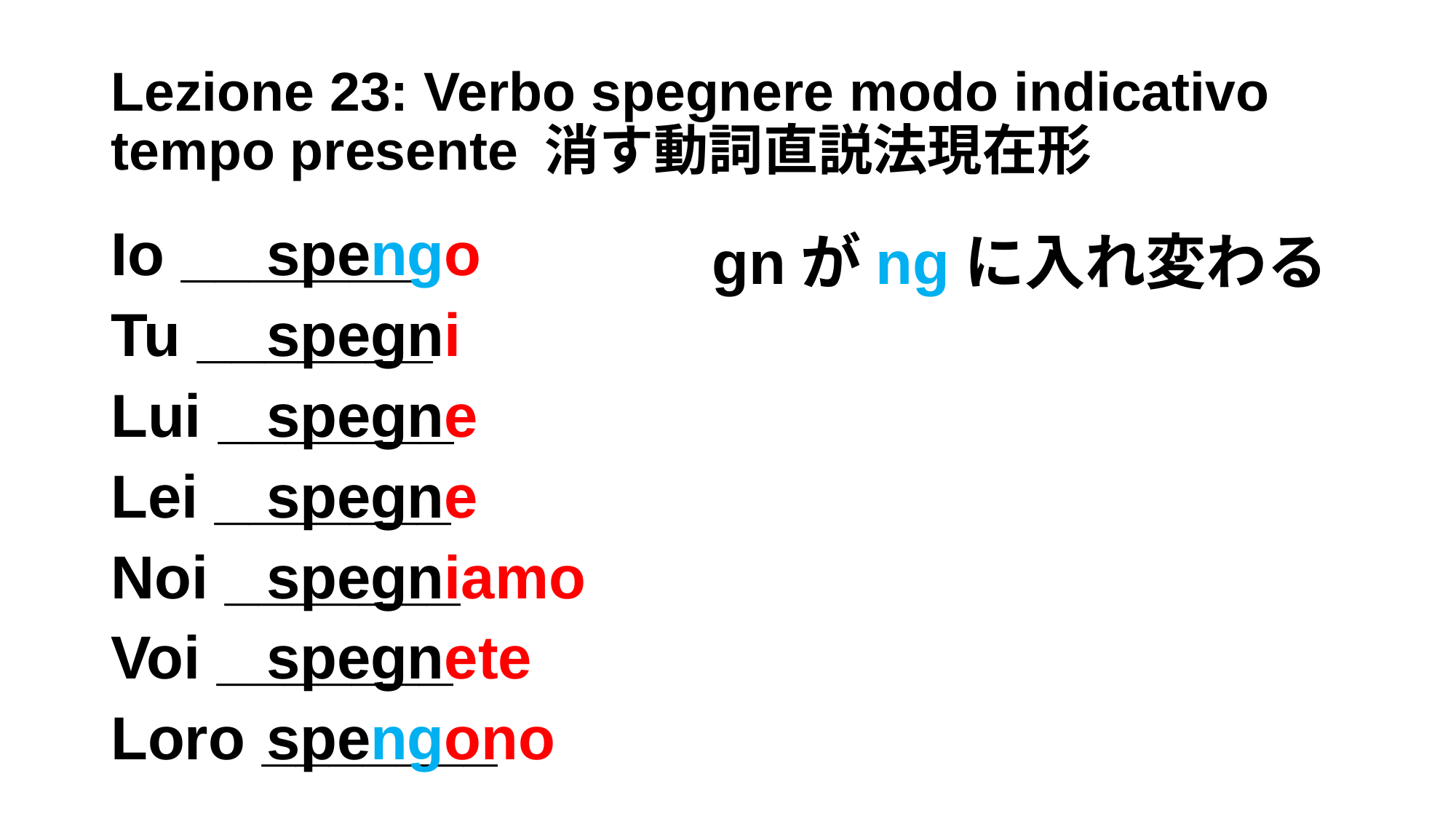

# Lezione 23: Verbo spegnere modo indicativo tempo presente 消す動詞直説法現在形
Io _______
Tu _______
Lui _______
Lei _______
Noi _______
Voi _______
Loro _______

spengo
spegni
spegne
spegne
spegniamo
spegnete
spengono

gnがngに入れ変わる